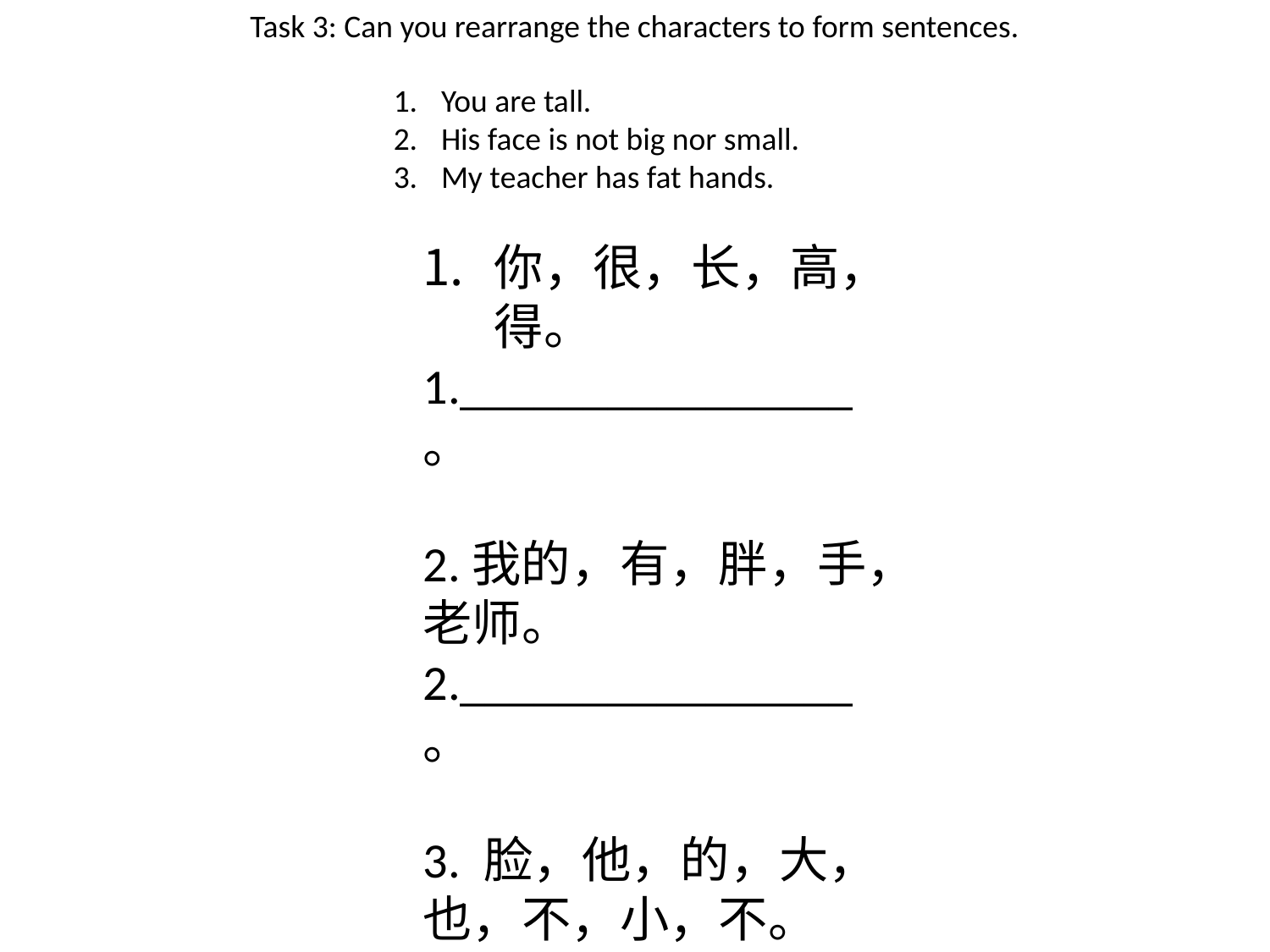

Task 3: Can you rearrange the characters to form sentences.
You are tall.
His face is not big nor small.
My teacher has fat hands.
你，很，长，高，得。
1.________________。

2.我的，有，胖，手，老师。
2.________________。

3. 脸，他，的，大，也，不，小，不。

3.________________。